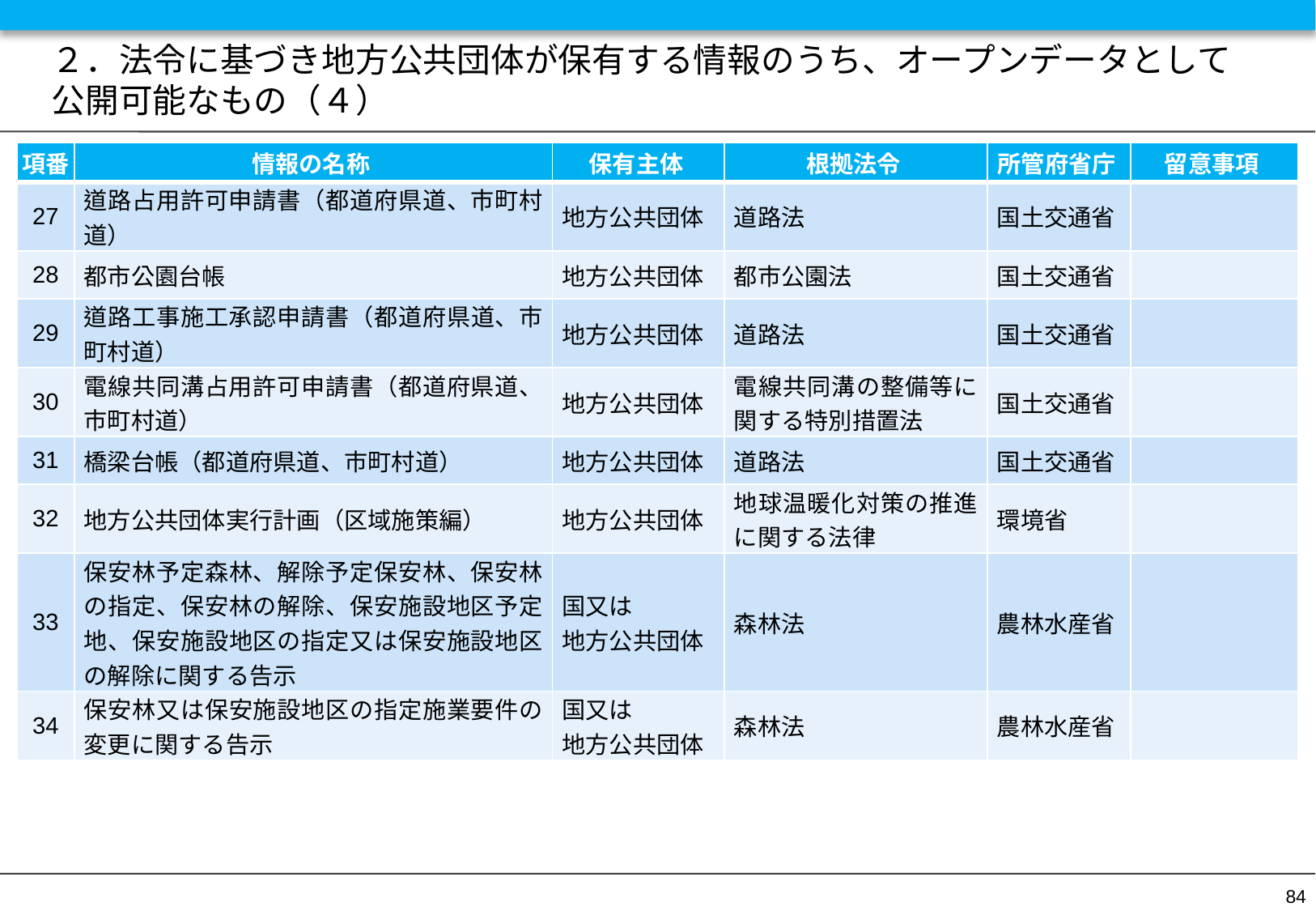

# ２．法令に基づき地方公共団体が保有する情報のうち、オープンデータとして公開可能なもの（４）
| 項番 | 情報の名称 | 保有主体 | 根拠法令 | 所管府省庁 | 留意事項 |
| --- | --- | --- | --- | --- | --- |
| 27 | 道路占用許可申請書（都道府県道、市町村道） | 地方公共団体 | 道路法 | 国土交通省 |  |
| 28 | 都市公園台帳 | 地方公共団体 | 都市公園法 | 国土交通省 |  |
| 29 | 道路工事施工承認申請書（都道府県道、市町村道） | 地方公共団体 | 道路法 | 国土交通省 |  |
| 30 | 電線共同溝占用許可申請書（都道府県道、市町村道） | 地方公共団体 | 電線共同溝の整備等に関する特別措置法 | 国土交通省 |  |
| 31 | 橋梁台帳（都道府県道、市町村道） | 地方公共団体 | 道路法 | 国土交通省 |  |
| 32 | 地方公共団体実行計画（区域施策編） | 地方公共団体 | 地球温暖化対策の推進に関する法律 | 環境省 |  |
| 33 | 保安林予定森林、解除予定保安林、保安林の指定、保安林の解除、保安施設地区予定地、保安施設地区の指定又は保安施設地区の解除に関する告示 | 国又は 地方公共団体 | 森林法 | 農林水産省 |  |
| 34 | 保安林又は保安施設地区の指定施業要件の変更に関する告示 | 国又は 地方公共団体 | 森林法 | 農林水産省 |  |
84